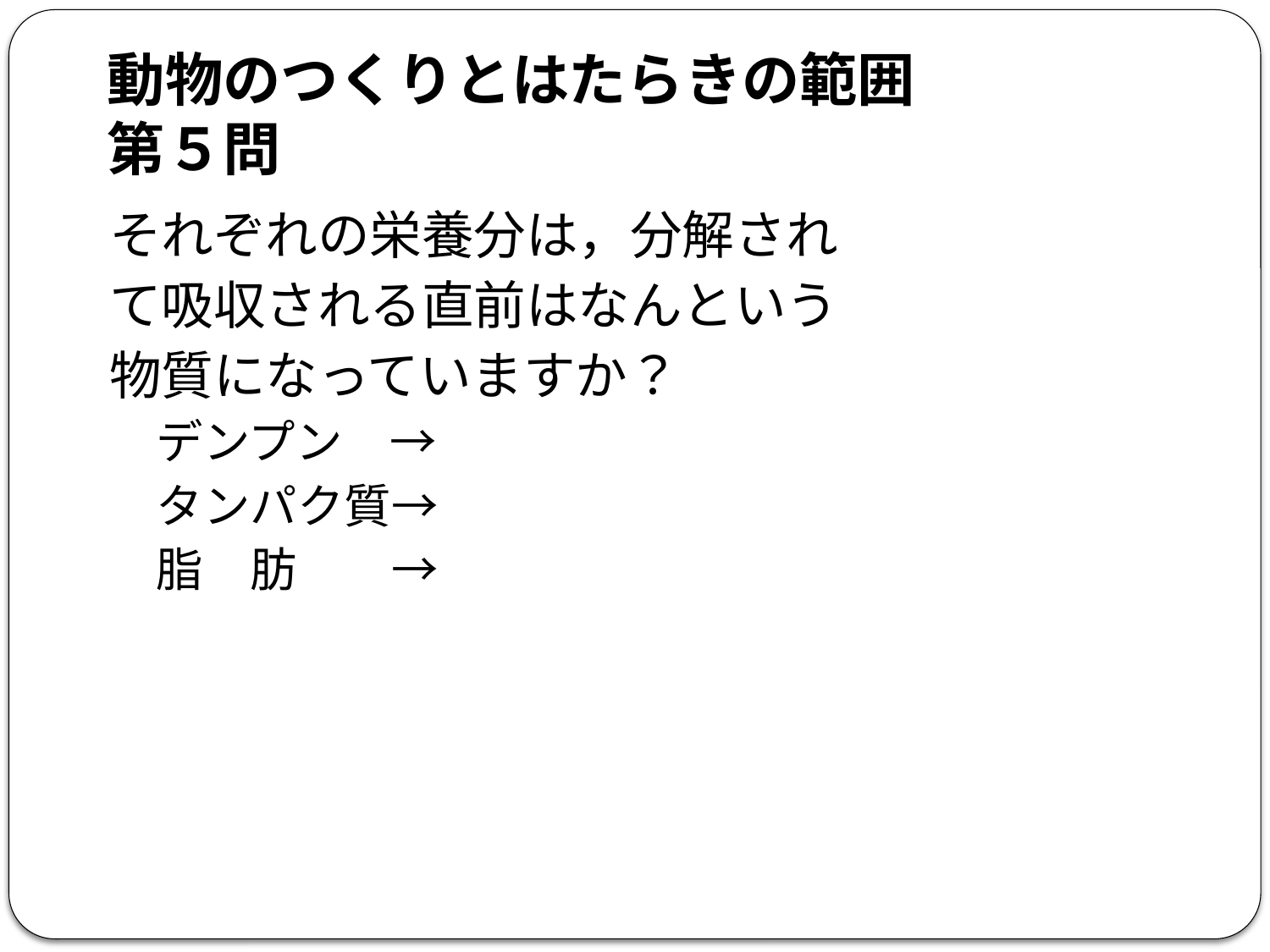

# 動物のつくりとはたらきの範囲 第５問
それぞれの栄養分は，分解され
て吸収される直前はなんという
物質になっていますか？
　デンプン　→
　タンパク質→
　脂　肪　　→